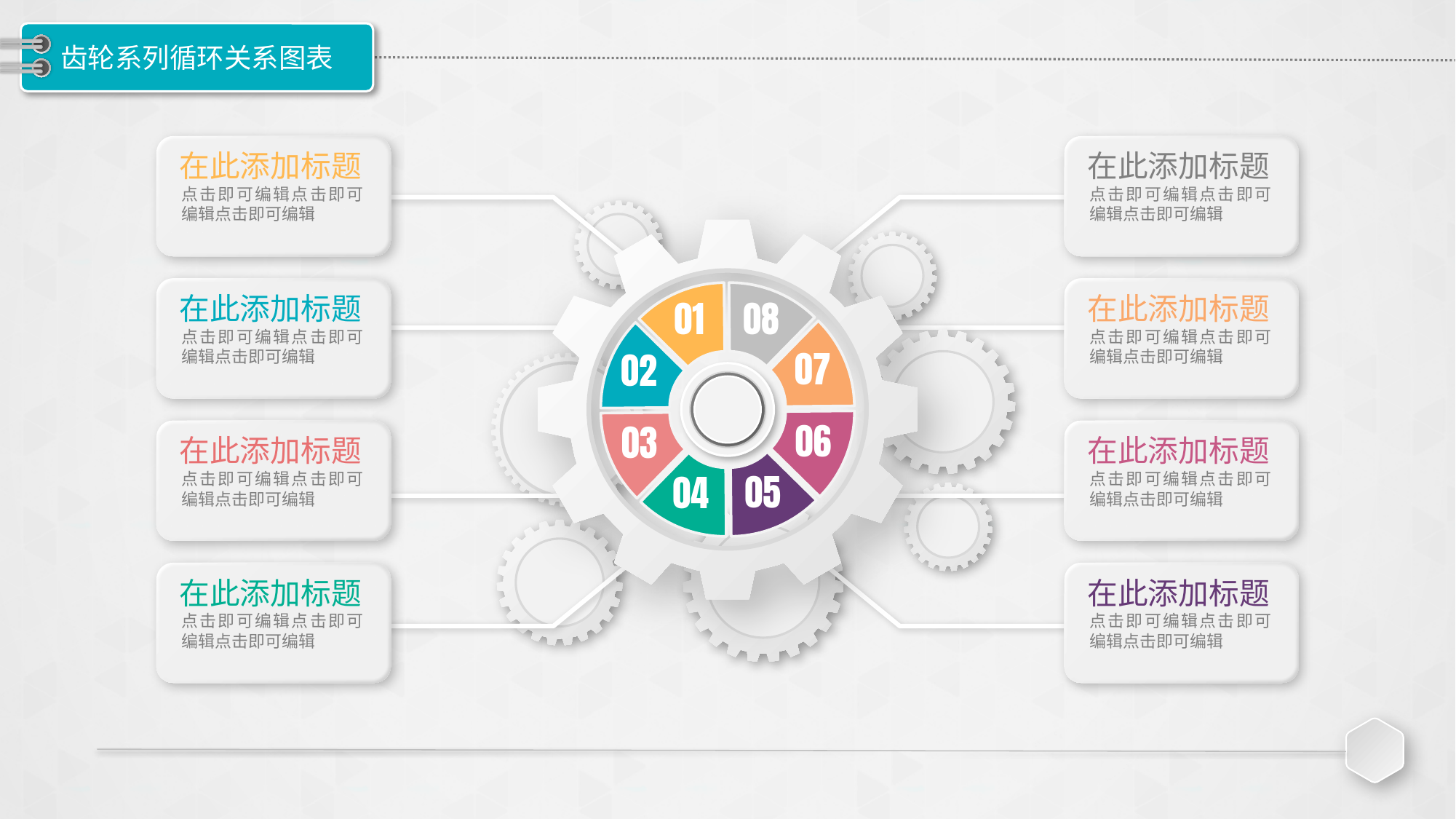

# 齿轮系列循环关系图表

在此添加标题
点击即可编辑点击即可编辑点击即可编辑
在此添加标题
点击即可编辑点击即可编辑点击即可编辑

在此添加标题
点击即可编辑点击即可编辑点击即可编辑
在此添加标题
点击即可编辑点击即可编辑点击即可编辑
08
01

07
02

06
03

在此添加标题
点击即可编辑点击即可编辑点击即可编辑
在此添加标题
点击即可编辑点击即可编辑点击即可编辑
05
04

在此添加标题
点击即可编辑点击即可编辑点击即可编辑
在此添加标题
点击即可编辑点击即可编辑点击即可编辑
104